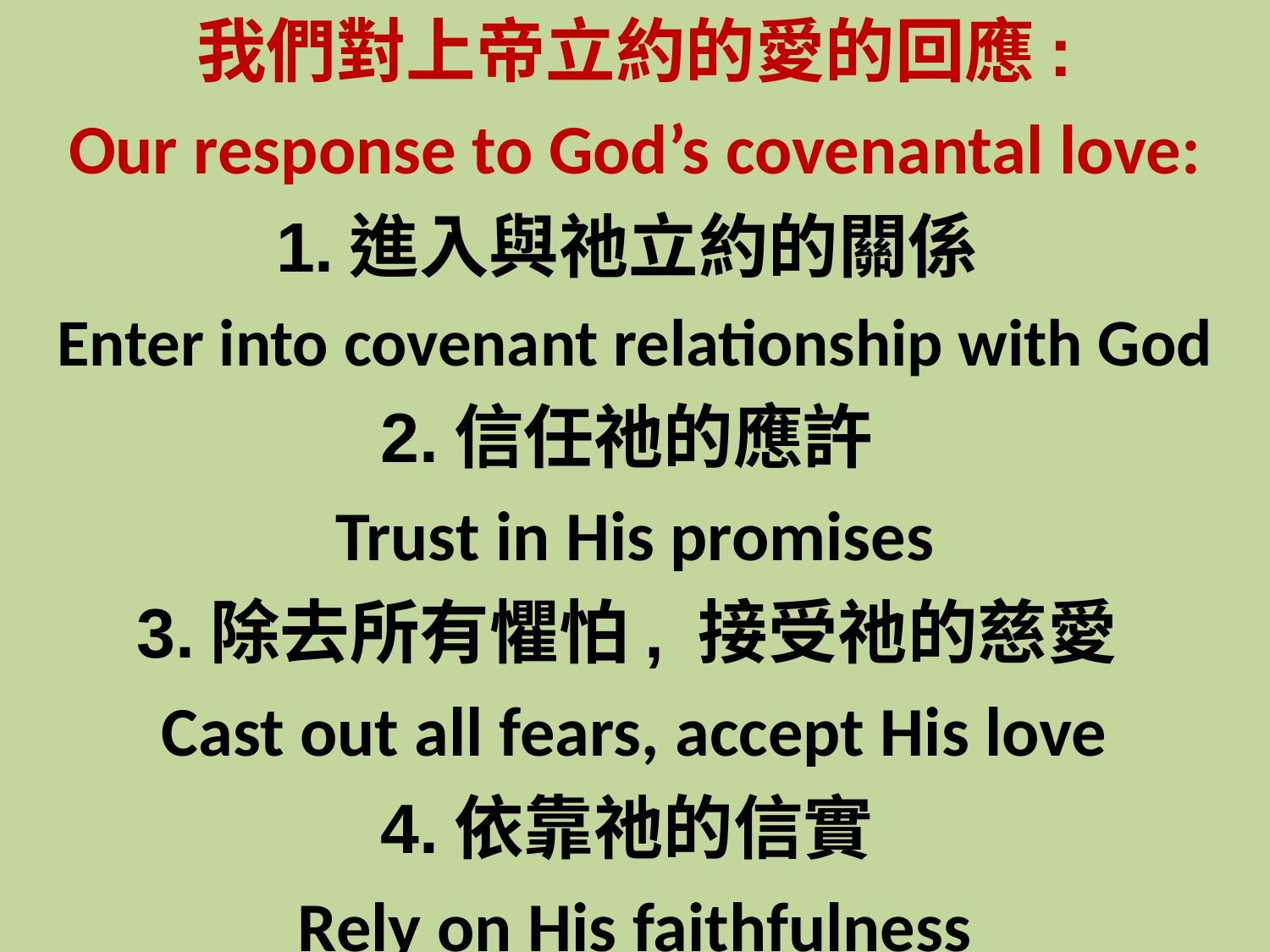

我們對上帝立約的愛的回應:
Our response to God’s covenantal love:
1.進入與祂立約的關係
Enter into covenant relationship with God
2.信任祂的應許
Trust in His promises
3.除去所有懼怕, 接受祂的慈愛
Cast out all fears, accept His love
4.依靠祂的信實
Rely on His faithfulness